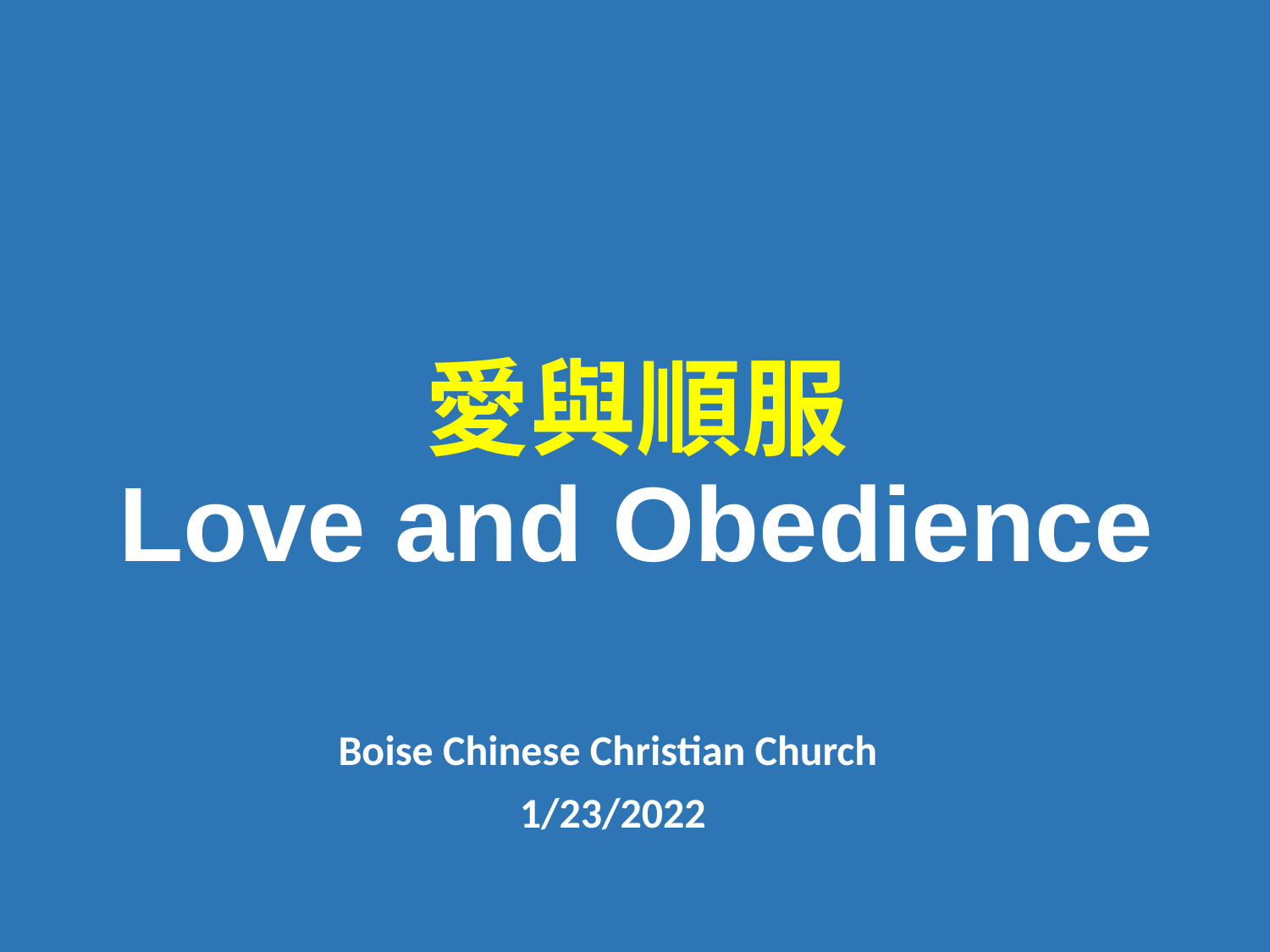

# 愛與順服 Love and Obedience
Boise Chinese Christian Church
1/23/2022